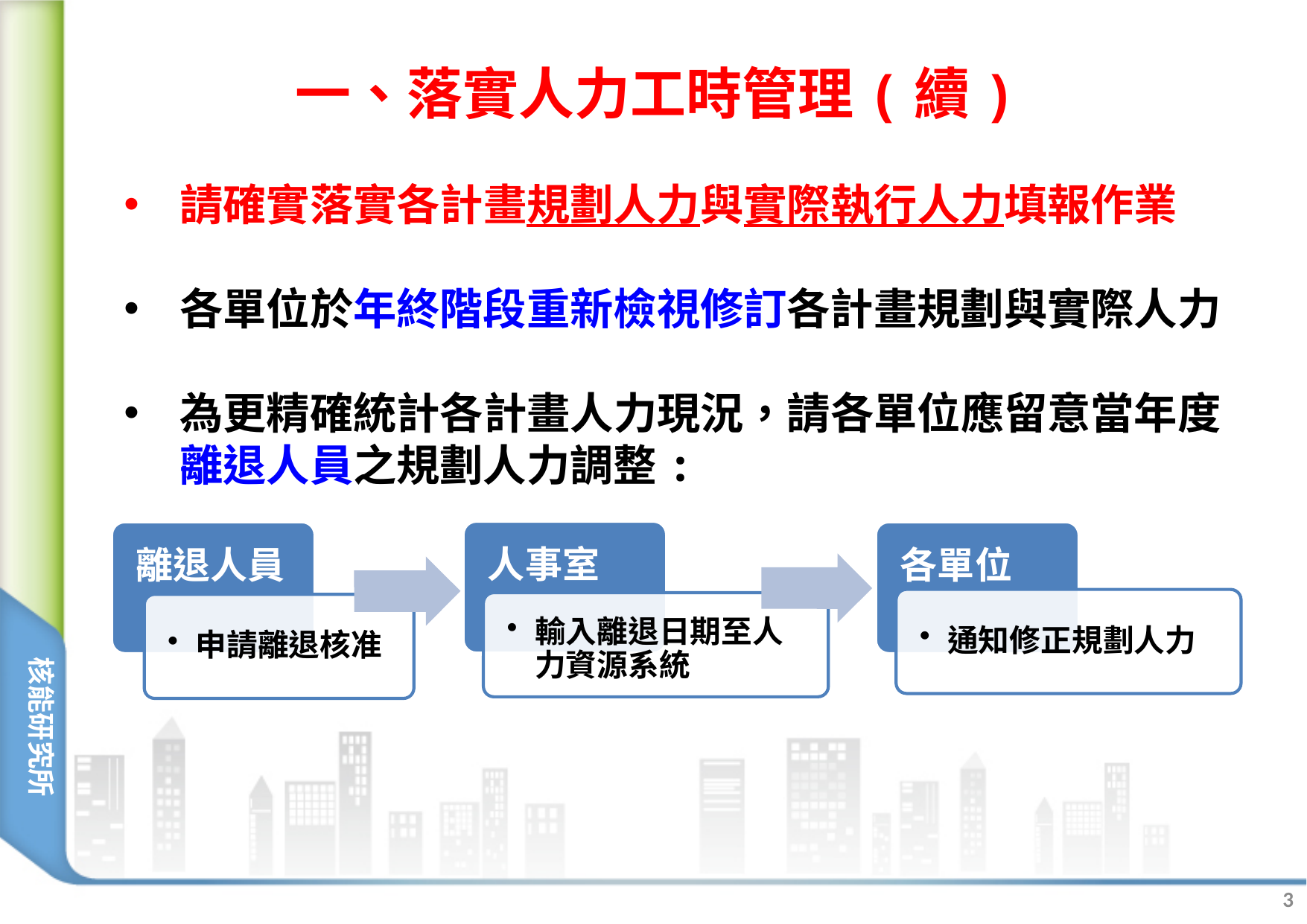

一、落實人力工時管理(續)
請確實落實各計畫規劃人力與實際執行人力填報作業

各單位於年終階段重新檢視修訂各計畫規劃與實際人力

為更精確統計各計畫人力現況，請各單位應留意當年度  離退人員之規劃人力調整:
離退人員
申請離退核准

人事室
輸入離退日期至人力資源系統

各單位
通知修正規劃人力
3